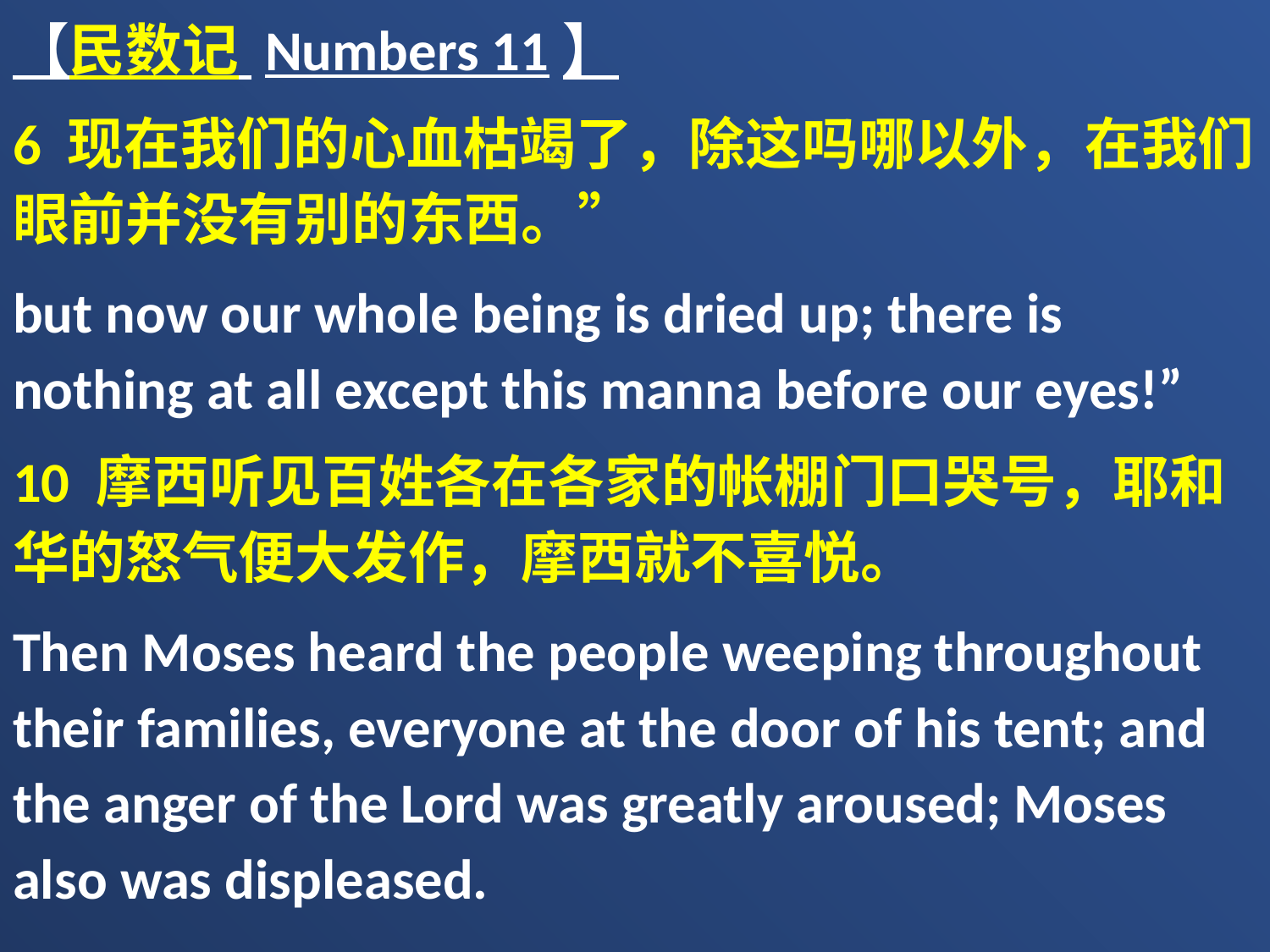

【民数记 Numbers 11】
6 现在我们的心血枯竭了，除这吗哪以外，在我们眼前并没有别的东西。”
but now our whole being is dried up; there is nothing at all except this manna before our eyes!”
10 摩西听见百姓各在各家的帐棚门口哭号，耶和华的怒气便大发作，摩西就不喜悦。
Then Moses heard the people weeping throughout their families, everyone at the door of his tent; and the anger of the Lord was greatly aroused; Moses also was displeased.